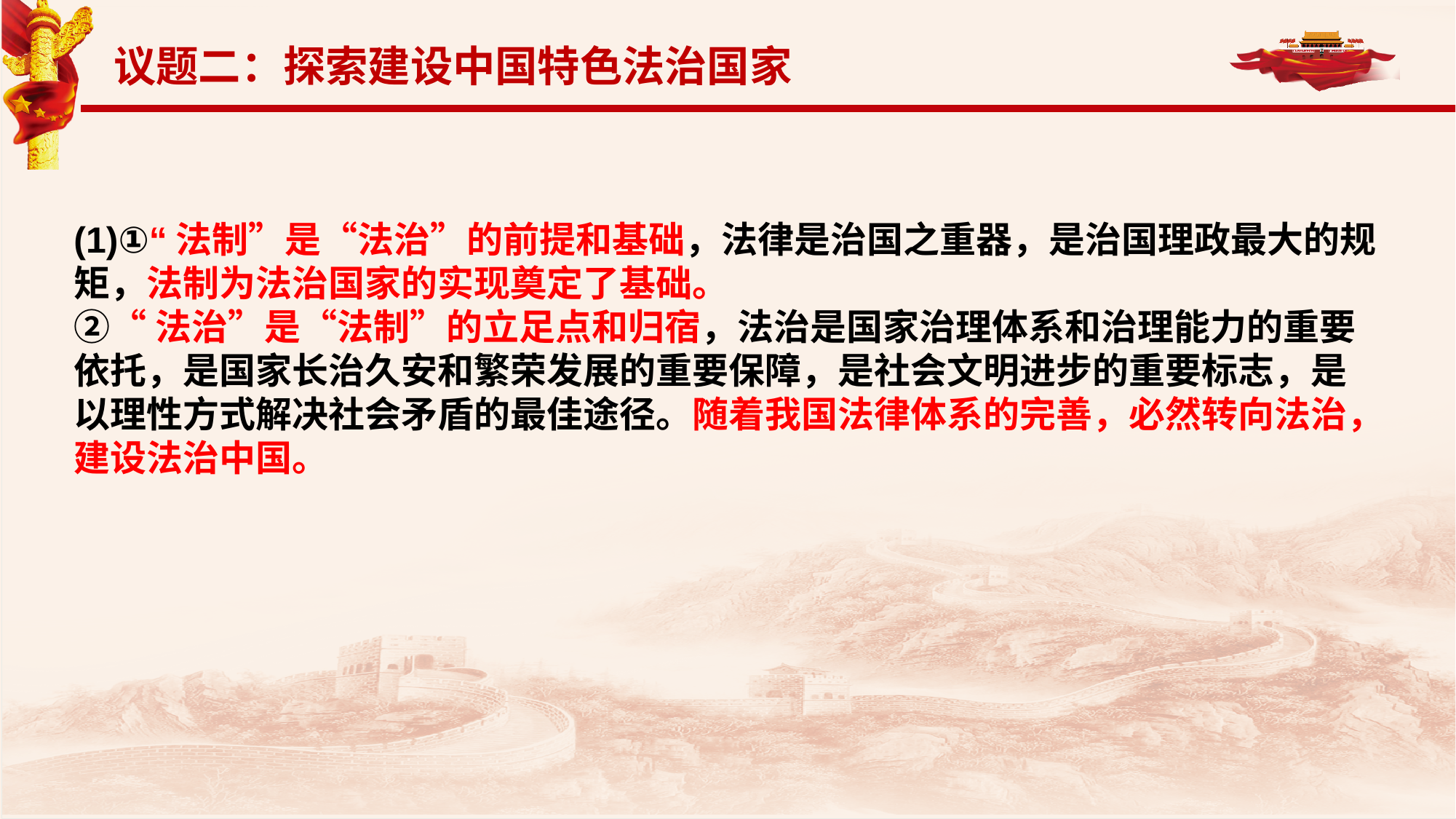

议题二：探索建设中国特色法治国家
(1)①“法制”是“法治”的前提和基础，法律是治国之重器，是治国理政最大的规矩，法制为法治国家的实现奠定了基础。
②“法治”是“法制”的立足点和归宿，法治是国家治理体系和治理能力的重要依托，是国家长治久安和繁荣发展的重要保障，是社会文明进步的重要标志，是以理性方式解决社会矛盾的最佳途径。随着我国法律体系的完善，必然转向法治，建设法治中国。